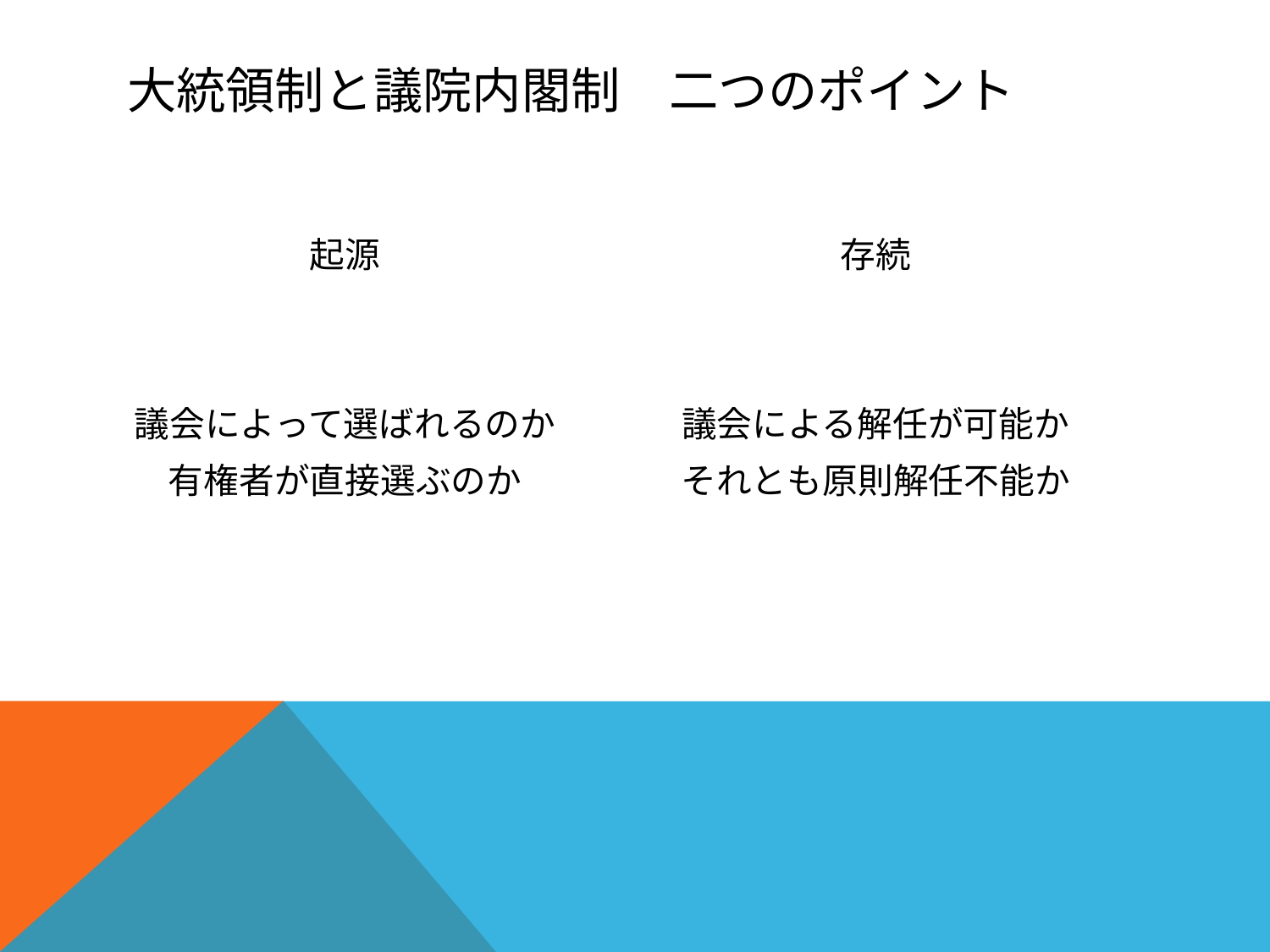

# 大統領制と議院内閣制　二つのポイント
起源

議会によって選ばれるのか
有権者が直接選ぶのか
存続

議会による解任が可能か
それとも原則解任不能か